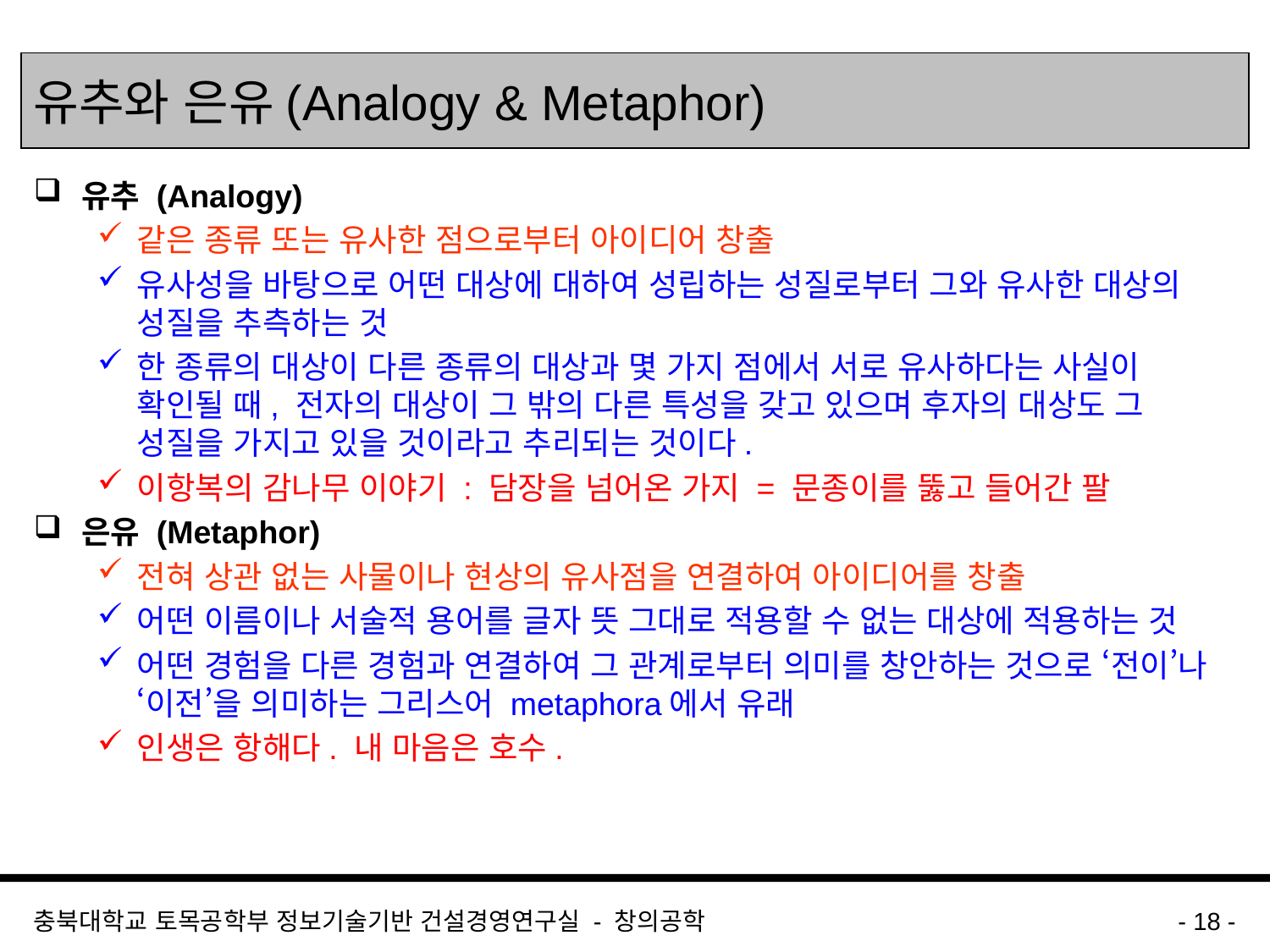

# 유추와 은유(Analogy & Metaphor)
유추 (Analogy)
같은 종류 또는 유사한 점으로부터 아이디어 창출
유사성을 바탕으로 어떤 대상에 대하여 성립하는 성질로부터 그와 유사한 대상의 성질을 추측하는 것
한 종류의 대상이 다른 종류의 대상과 몇 가지 점에서 서로 유사하다는 사실이 확인될 때, 전자의 대상이 그 밖의 다른 특성을 갖고 있으며 후자의 대상도 그 성질을 가지고 있을 것이라고 추리되는 것이다.
이항복의 감나무 이야기 : 담장을 넘어온 가지 = 문종이를 뚫고 들어간 팔
은유 (Metaphor)
전혀 상관 없는 사물이나 현상의 유사점을 연결하여 아이디어를 창출
어떤 이름이나 서술적 용어를 글자 뜻 그대로 적용할 수 없는 대상에 적용하는 것
어떤 경험을 다른 경험과 연결하여 그 관계로부터 의미를 창안하는 것으로 ‘전이’나 ‘이전’을 의미하는 그리스어 metaphora에서 유래
인생은 항해다. 내 마음은 호수.
충북대학교 토목공학부 정보기술기반 건설경영연구실 - 창의공학
- 18 -